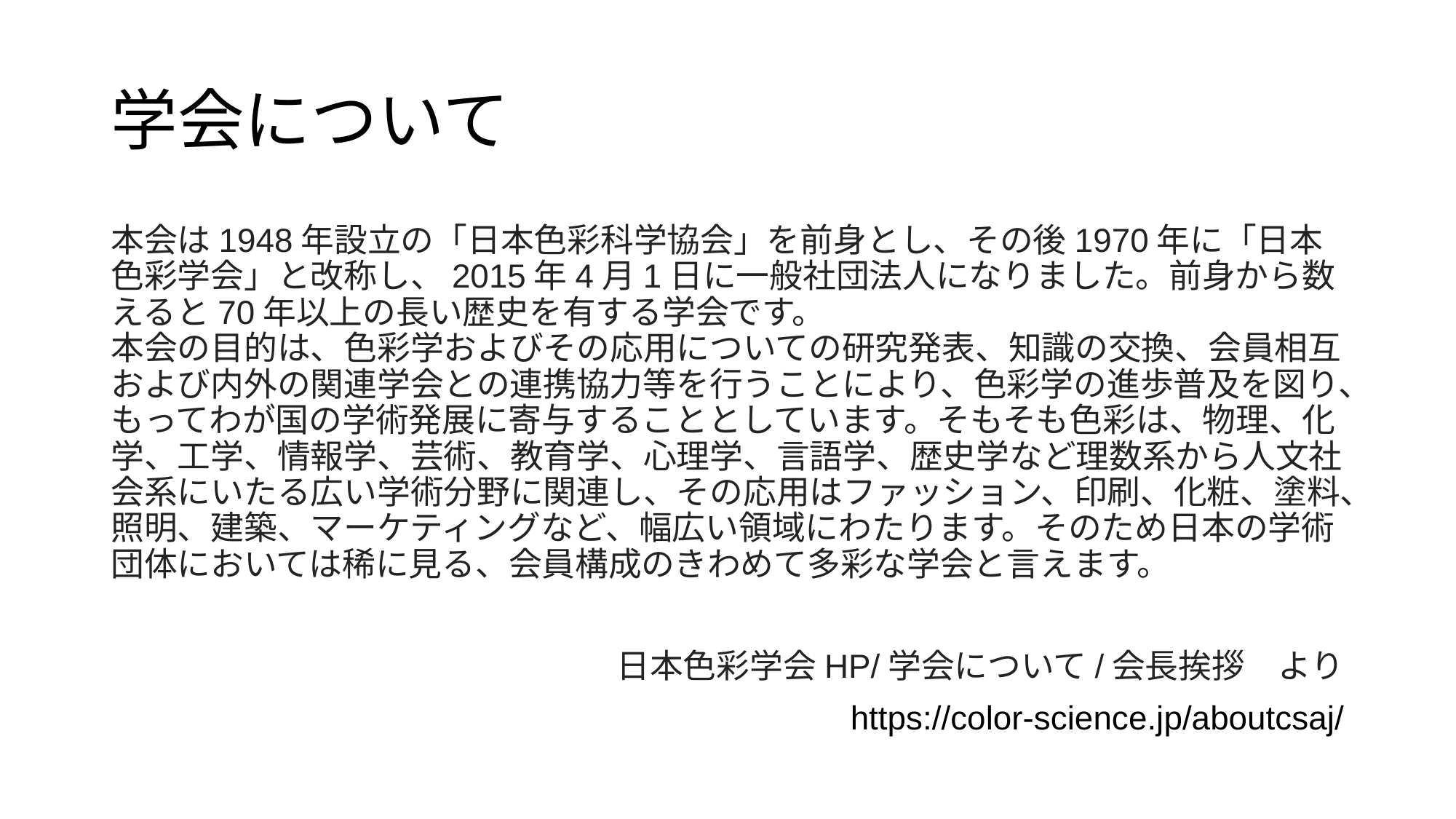

# 学会について
本会は1948年設立の「日本色彩科学協会」を前身とし、その後1970年に「日本色彩学会」と改称し、2015年4月1日に一般社団法人になりました。前身から数えると70年以上の長い歴史を有する学会です。
本会の目的は、色彩学およびその応用についての研究発表、知識の交換、会員相互および内外の関連学会との連携協力等を行うことにより、色彩学の進歩普及を図り、もってわが国の学術発展に寄与することとしています。そもそも色彩は、物理、化学、工学、情報学、芸術、教育学、心理学、言語学、歴史学など理数系から人文社会系にいたる広い学術分野に関連し、その応用はファッション、印刷、化粧、塗料、照明、建築、マーケティングなど、幅広い領域にわたります。そのため日本の学術団体においては稀に見る、会員構成のきわめて多彩な学会と言えます。

日本色彩学会HP/学会について/会長挨拶　より
https://color-science.jp/aboutcsaj/